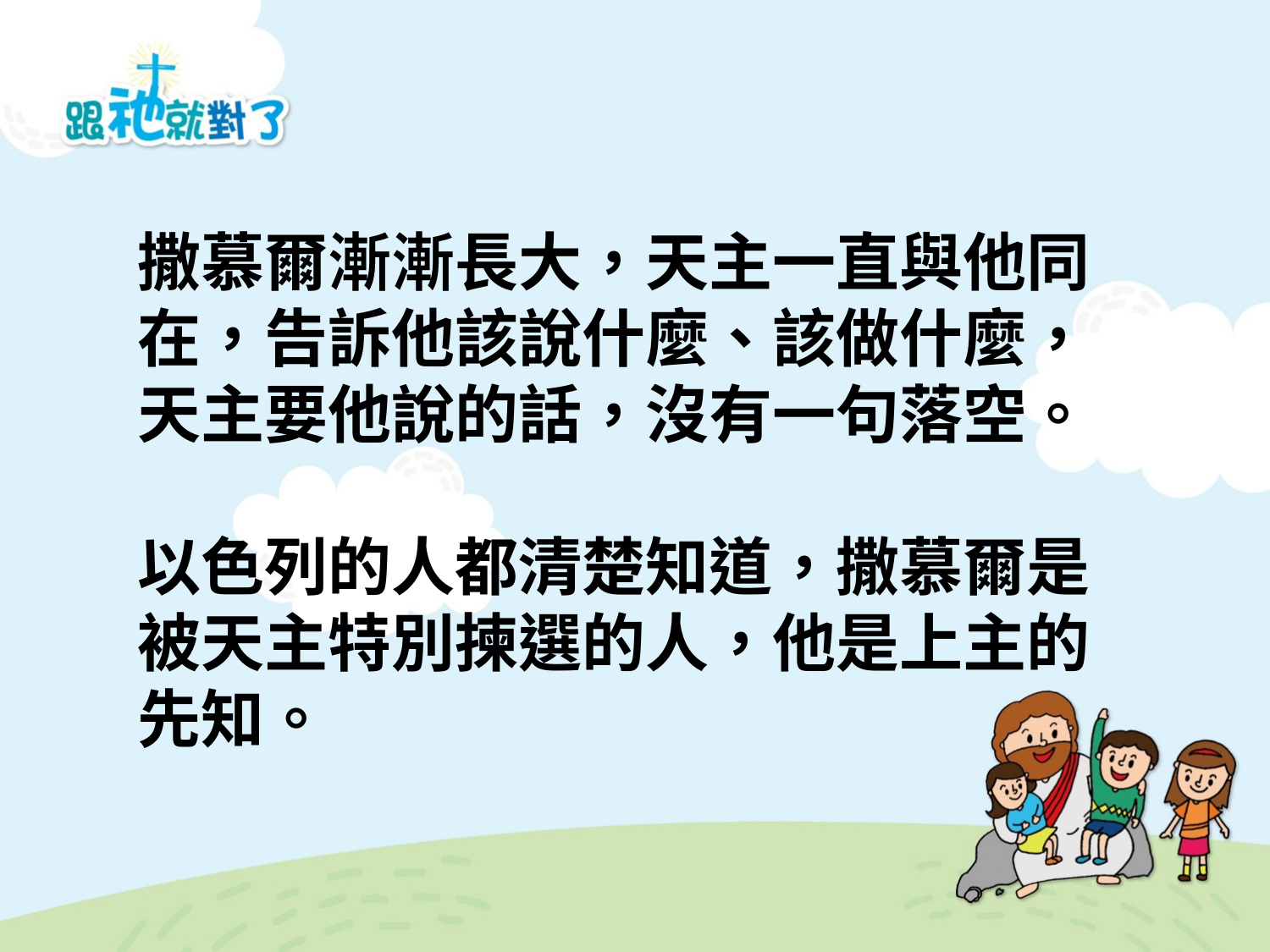

撒慕爾漸漸長大，天主一直與他同在，告訴他該說什麼、該做什麼，天主要他說的話，沒有一句落空。

以色列的人都清楚知道，撒慕爾是被天主特別揀選的人，他是上主的先知。